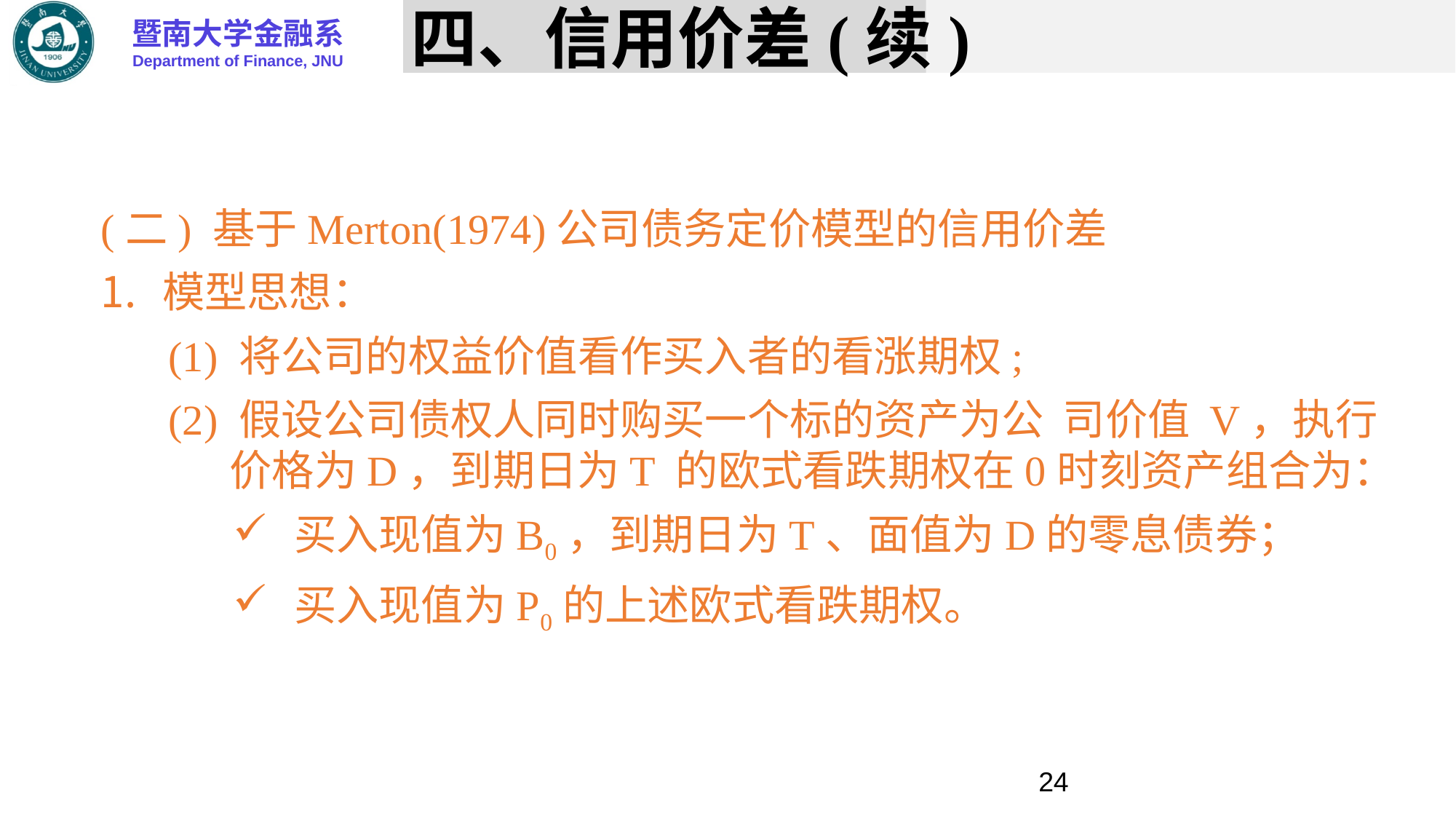

# 四、信用价差(续)
(二) 基于Merton(1974)公司债务定价模型的信用价差
模型思想：
(1) 将公司的权益价值看作买入者的看涨期权;
(2) 假设公司债权人同时购买一个标的资产为公  司价值 V，执行价格为D，到期日为T 的欧式看跌期权在0时刻资产组合为：
买入现值为B0，到期日为T、面值为D的零息债券；
买入现值为P0的上述欧式看跌期权。

24